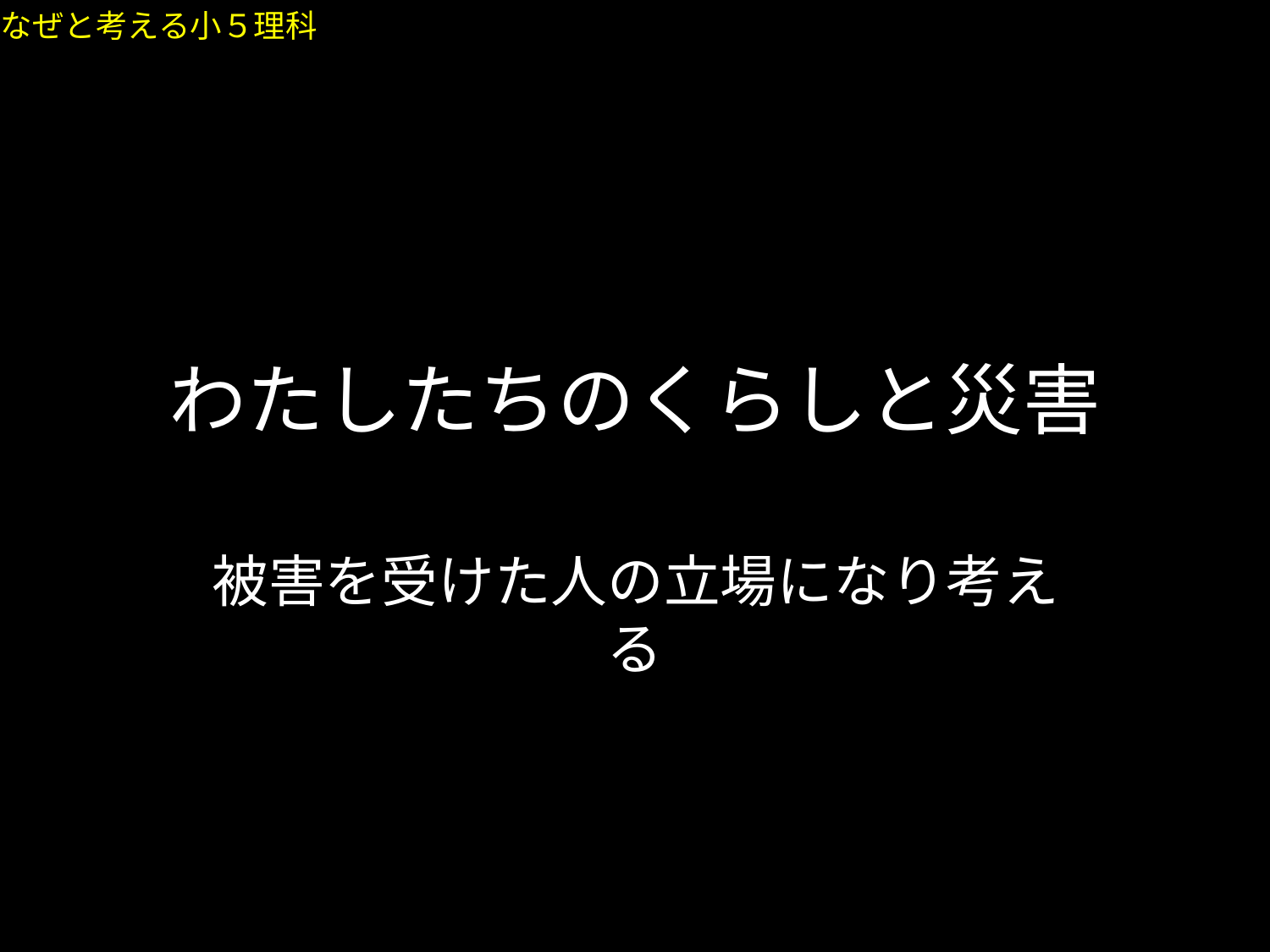

なぜと考える小５理科
# わたしたちのくらしと災害
被害を受けた人の立場になり考える